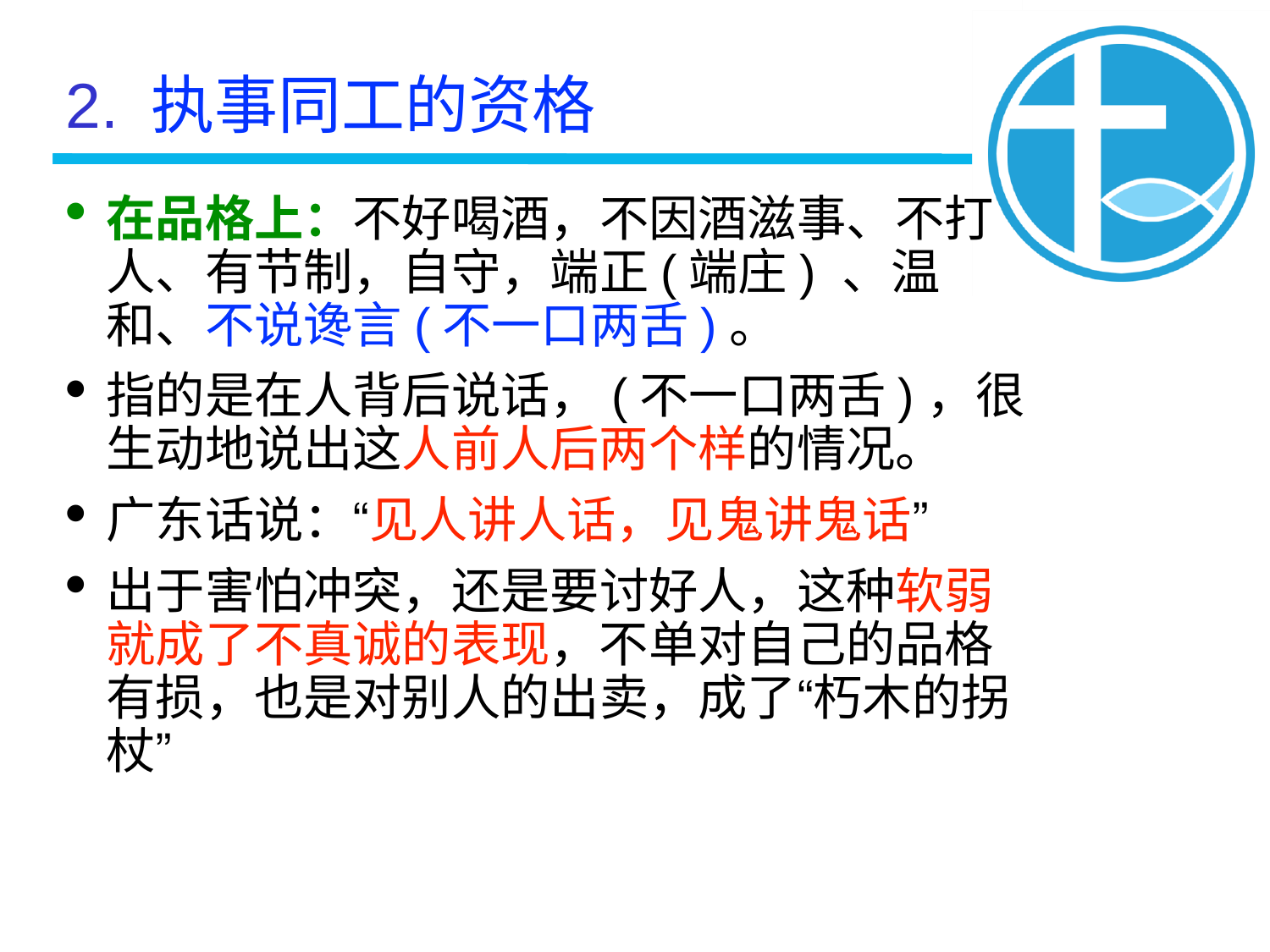

2. 执事同工的资格
在品格上：不好喝酒，不因酒滋事、不打人、有节制，自守，端正(端庄) 、温和、不说谗言(不一口两舌)。
指的是在人背后说话，(不一口两舌)，很生动地说出这人前人后两个样的情况。
广东话说：“见人讲人话，见鬼讲鬼话”
出于害怕冲突，还是要讨好人，这种软弱就成了不真诚的表现，不单对自己的品格有损，也是对别人的出卖，成了“朽木的拐杖”